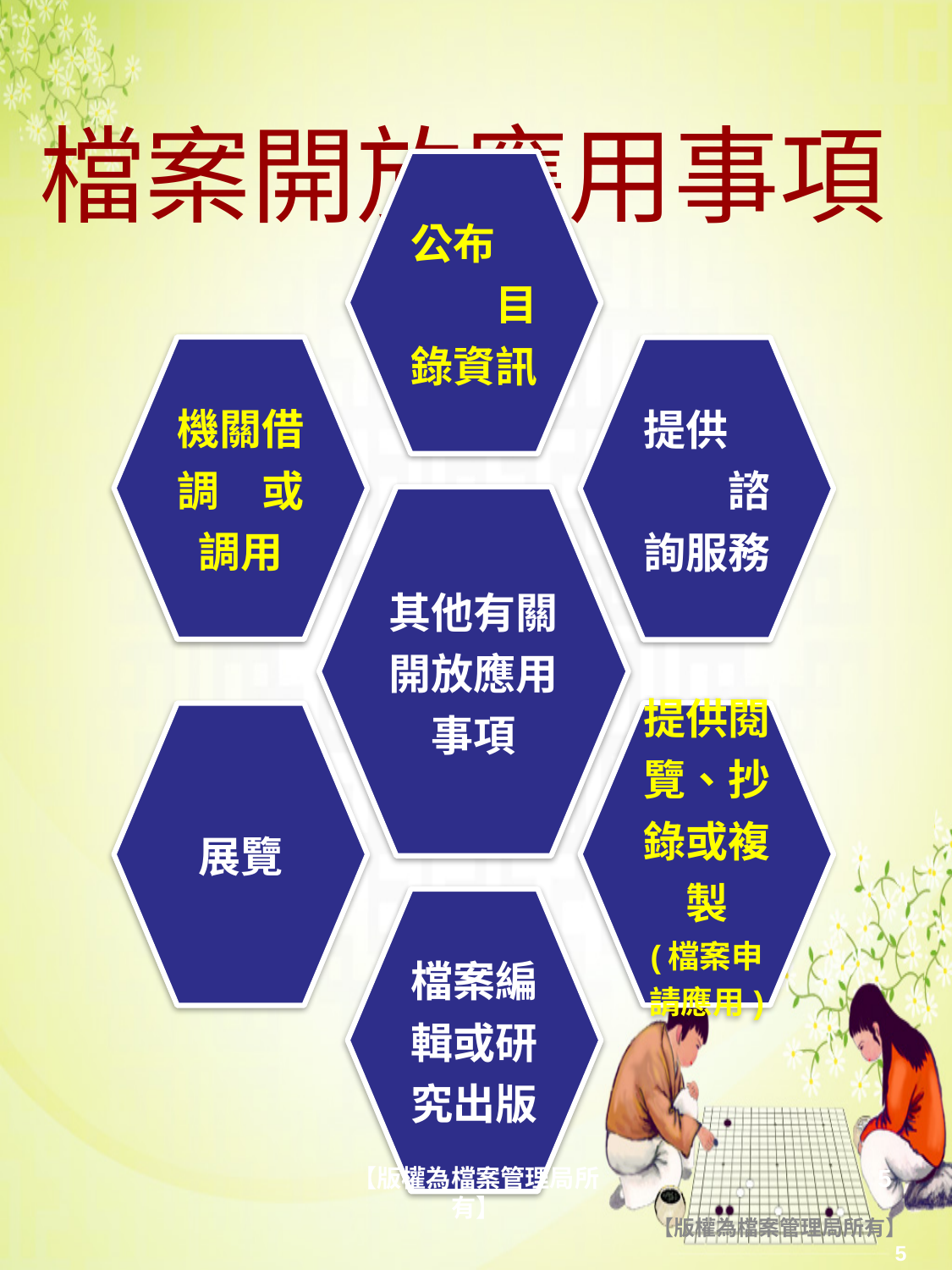

# 檔案開放應用事項
其他有關開放應用事項
公布　　　目錄資訊
提供　　　諮詢服務
提供閱覽、抄錄或複製
(檔案申請應用)
檔案編輯或研究出版
展覽
機關借調　或調用
【版權為檔案管理局所有】
5
【版權為檔案管理局所有】
5